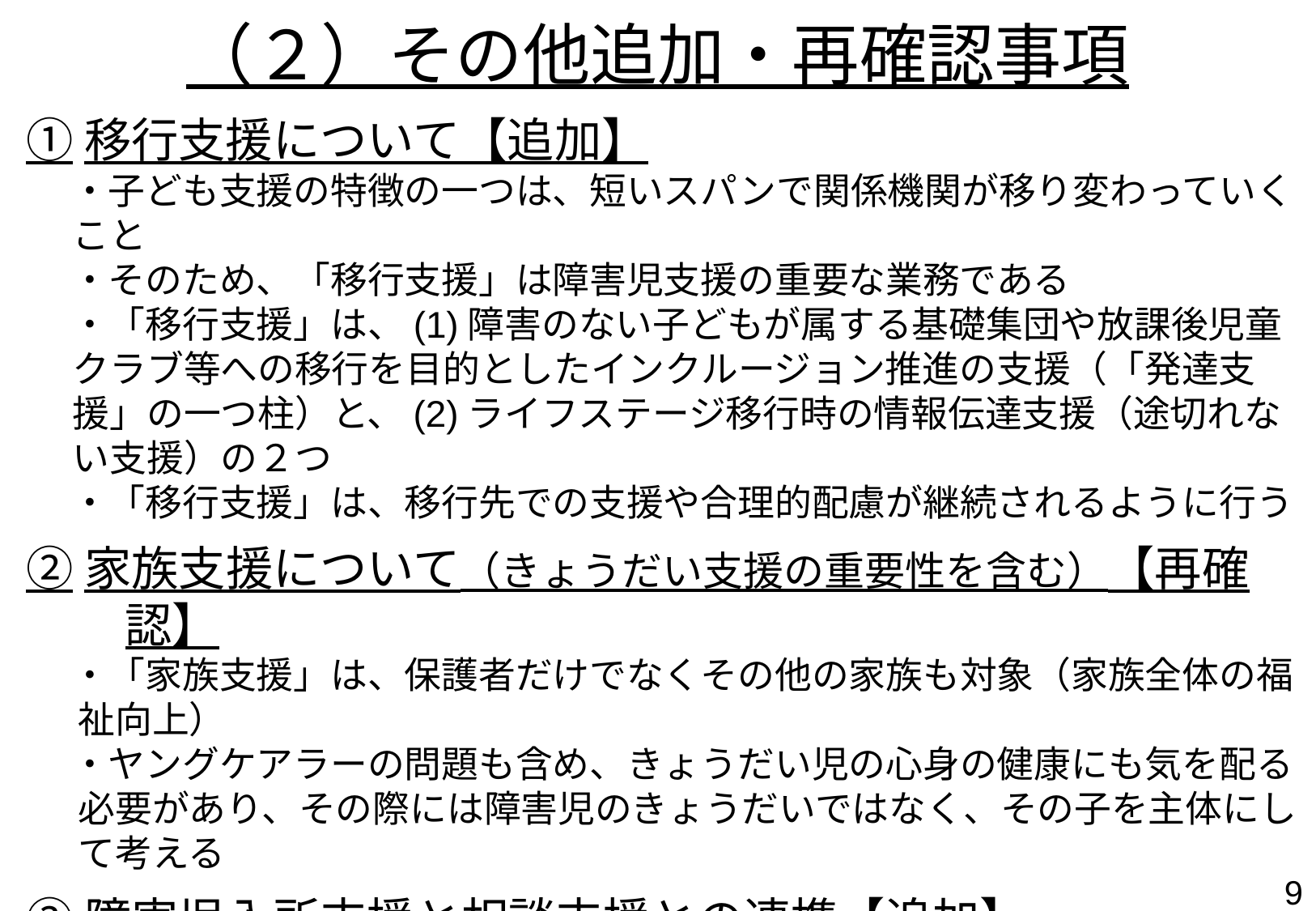

# （２）その他追加・再確認事項
①移行支援について【追加】
　 ・子ども支援の特徴の一つは、短いスパンで関係機関が移り変わっていくこと
　 ・そのため、「移行支援」は障害児支援の重要な業務である
　 ・「移行支援」は、(1)障害のない子どもが属する基礎集団や放課後児童クラブ等への移行を目的としたインクルージョン推進の支援（「発達支援」の一つ柱）と、(2)ライフステージ移行時の情報伝達支援（途切れない支援）の２つ
　 ・「移行支援」は、移行先での支援や合理的配慮が継続されるように行う
②家族支援について（きょうだい支援の重要性を含む）【再確認】
　 ・「家族支援」は、保護者だけでなくその他の家族も対象（家族全体の福祉向上）
　 ・ヤングケアラーの問題も含め、きょうだい児の心身の健康にも気を配る必要があり、その際には障害児のきょうだいではなく、その子を主体にして考える
③障害児入所支援と相談支援との連携【追加】
　 ・児童相談所における入所利用支援・決定の実際（措置／契約を含め）
　 ・障害児入所支援と相談支援（障害児相談支援／特定相談支援）の連携
　　　　⇒ 障害児入所支援利用中の連携
　　　　⇒ 障害児入所支援の退所（家庭復帰／者居住型支援）に向けた連携
9